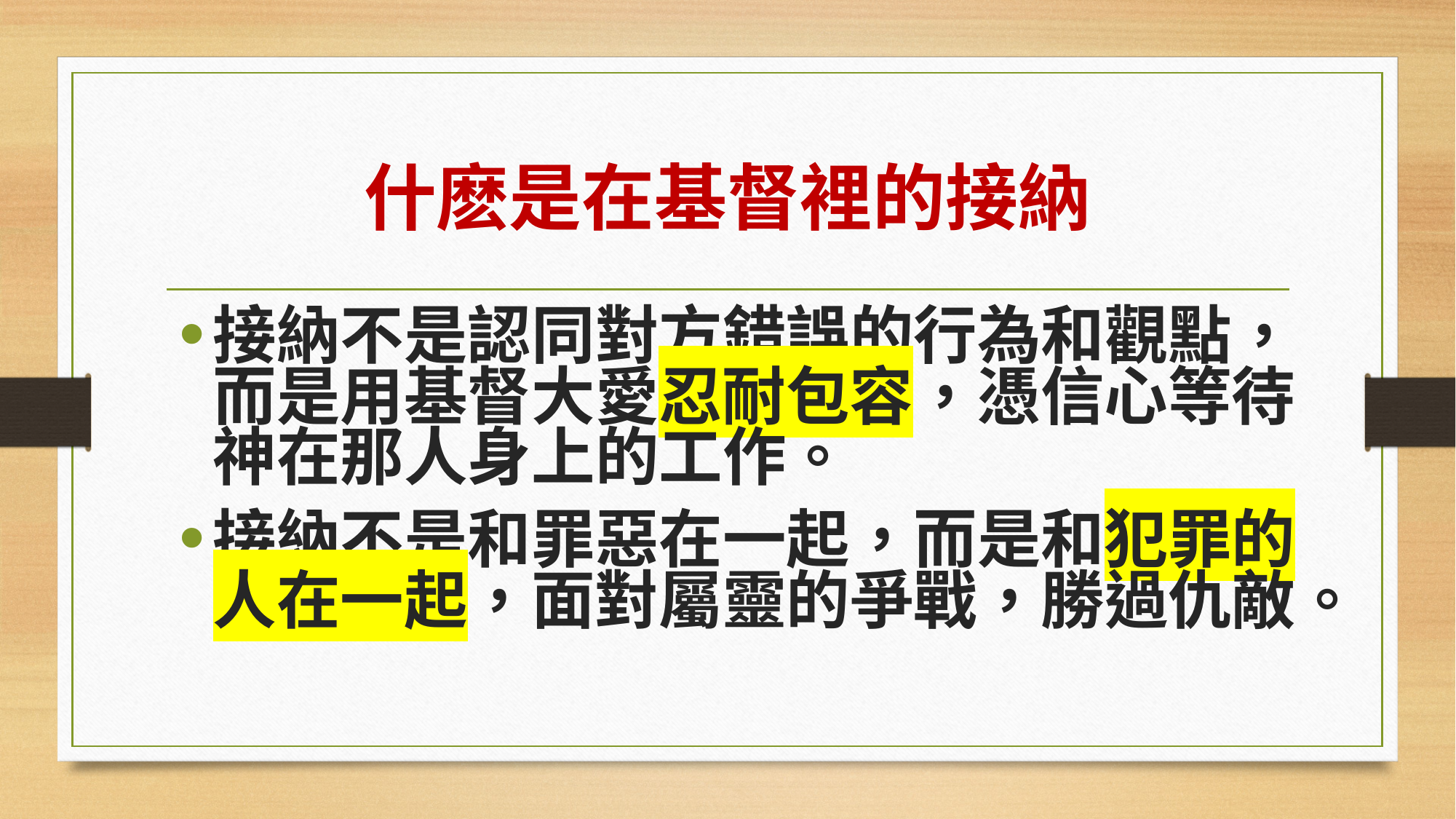

# 什麽是在基督裡的接納
接納不是認同對方錯誤的行為和觀點，而是用基督大愛忍耐包容，憑信心等待神在那人身上的工作。
接納不是和罪惡在一起，而是和犯罪的人在一起，面對屬靈的爭戰，勝過仇敵。